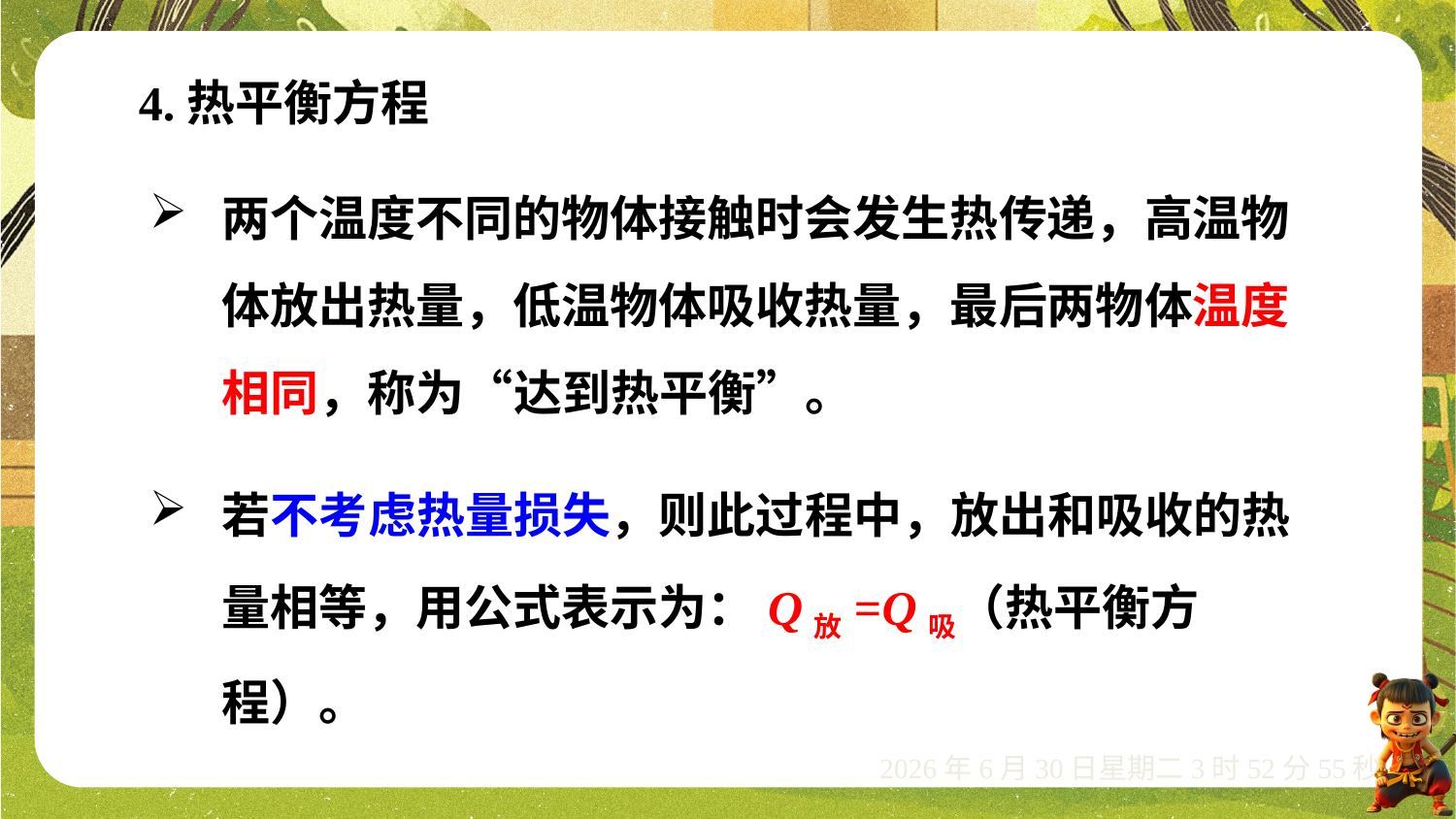

4.热平衡方程
两个温度不同的物体接触时会发生热传递，高温物体放出热量，低温物体吸收热量，最后两物体温度相同，称为“达到热平衡”。
若不考虑热量损失，则此过程中，放出和吸收的热量相等，用公式表示为：Q放=Q吸（热平衡方程）。